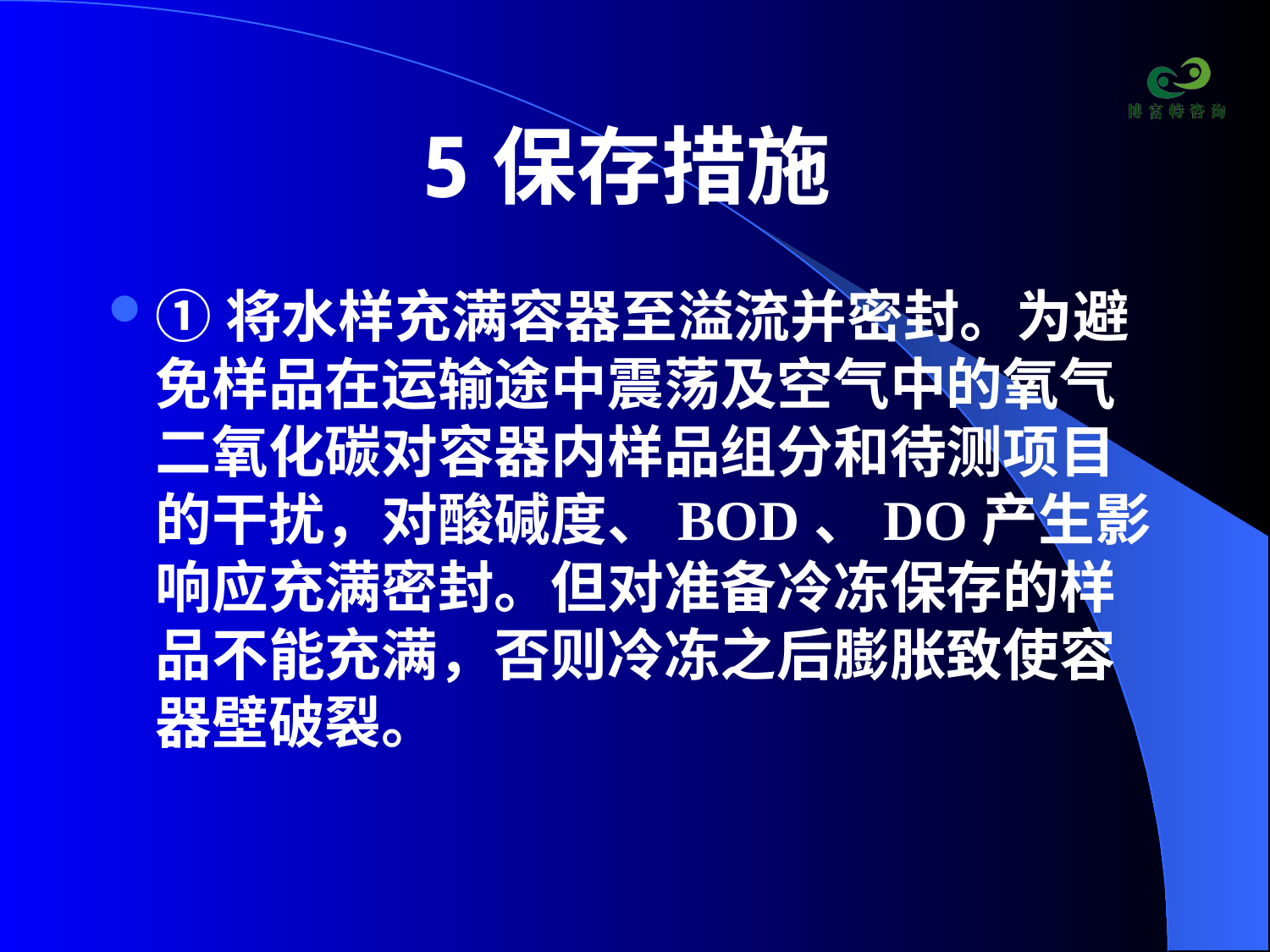

# 5保存措施
①将水样充满容器至溢流并密封。为避免样品在运输途中震荡及空气中的氧气二氧化碳对容器内样品组分和待测项目的干扰，对酸碱度、BOD、DO产生影响应充满密封。但对准备冷冻保存的样品不能充满，否则冷冻之后膨胀致使容器壁破裂。